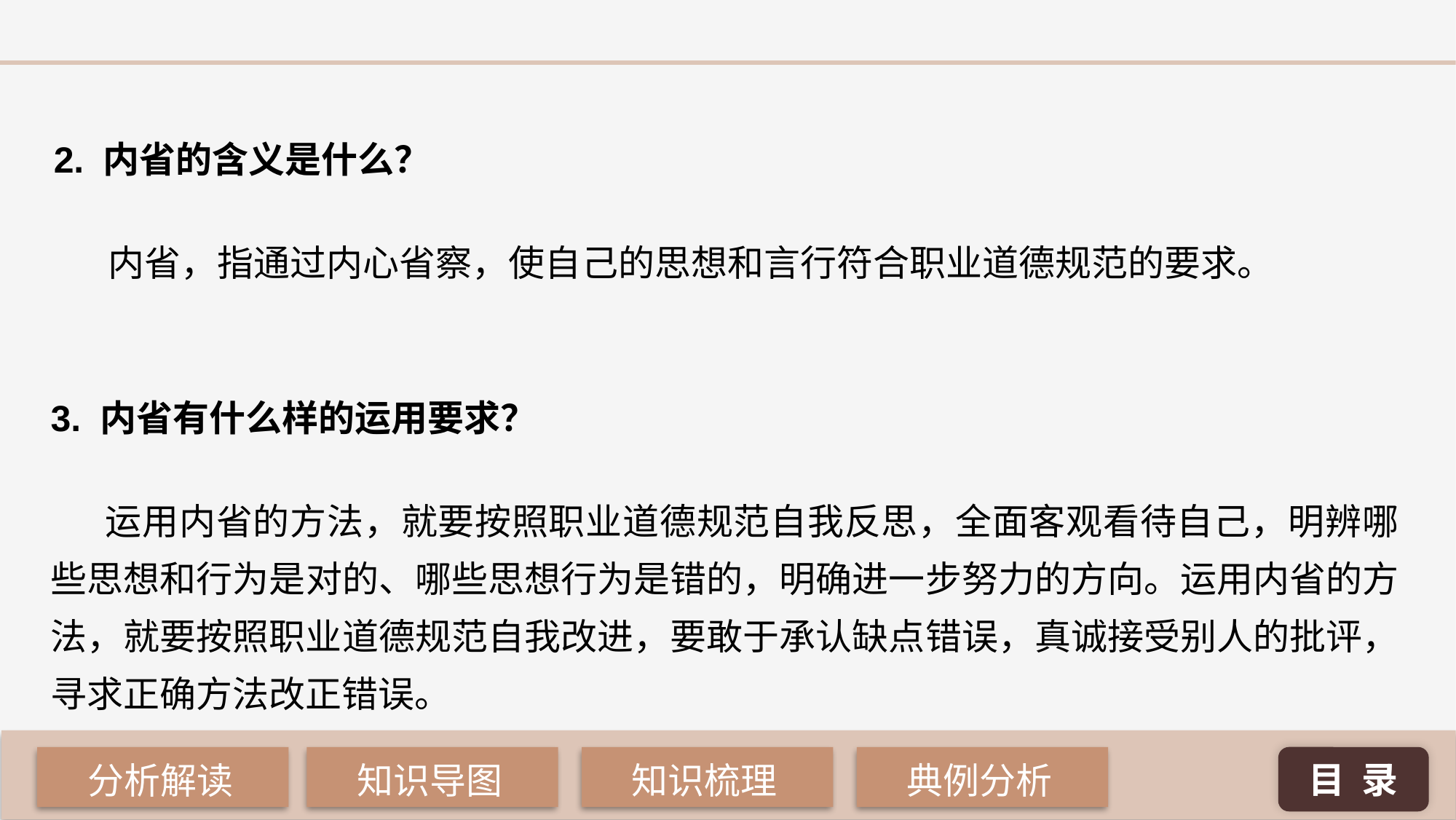

2. 内省的含义是什么？
内省，指通过内心省察，使自己的思想和言行符合职业道德规范的要求。
3. 内省有什么样的运用要求？
运用内省的方法，就要按照职业道德规范自我反思，全面客观看待自己，明辨哪些思想和行为是对的、哪些思想行为是错的，明确进一步努力的方向。运用内省的方法，就要按照职业道德规范自我改进，要敢于承认缺点错误，真诚接受别人的批评，寻求正确方法改正错误。